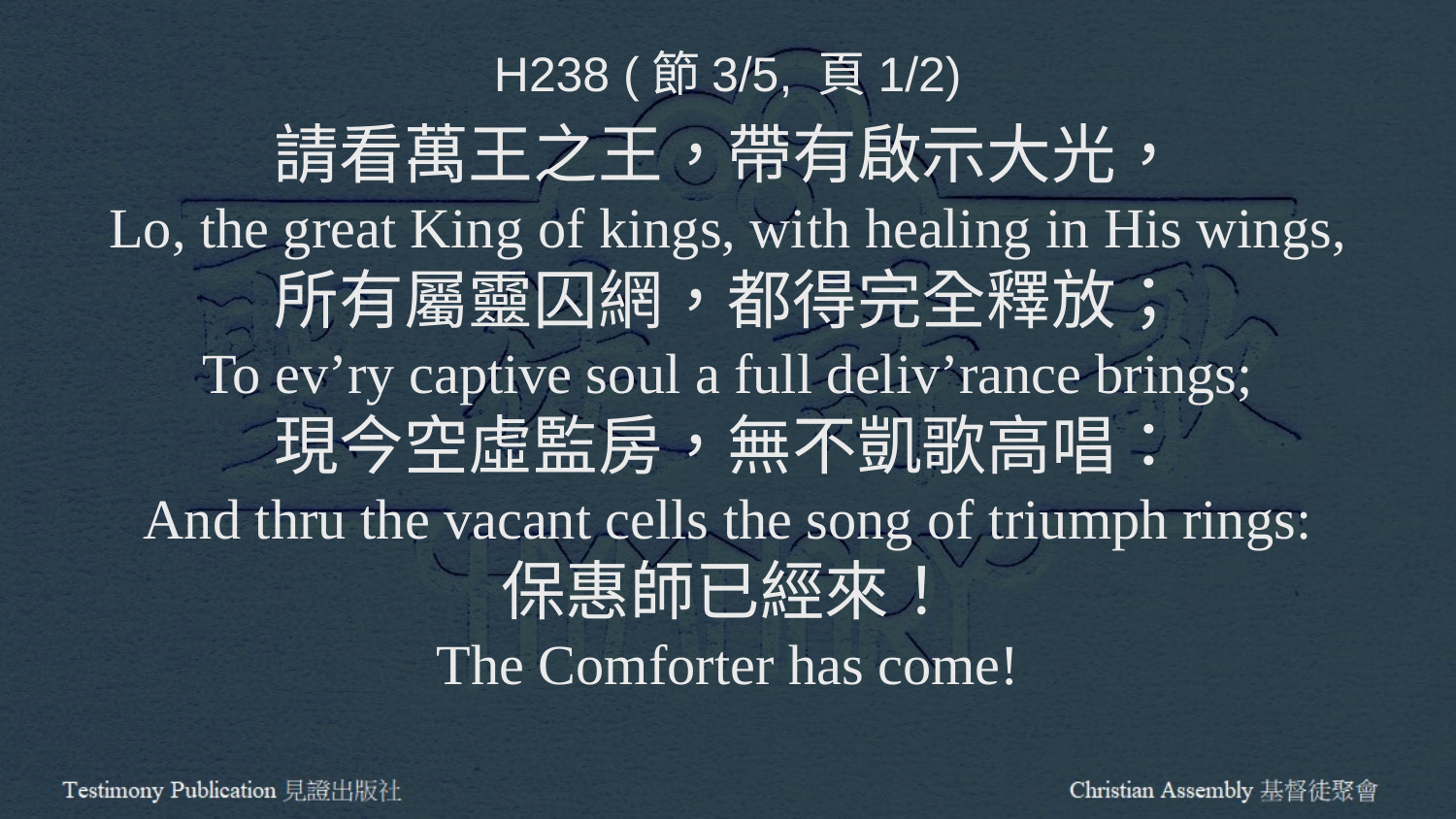

H238 (節3/5, 頁1/2)
請看萬王之王，帶有啟示大光，
Lo, the great King of kings, with healing in His wings,
所有屬靈囚網，都得完全釋放；
To ev’ry captive soul a full deliv’rance brings;
現今空虛監房，無不凱歌高唱：
And thru the vacant cells the song of triumph rings:
保惠師已經來！
The Comforter has come!